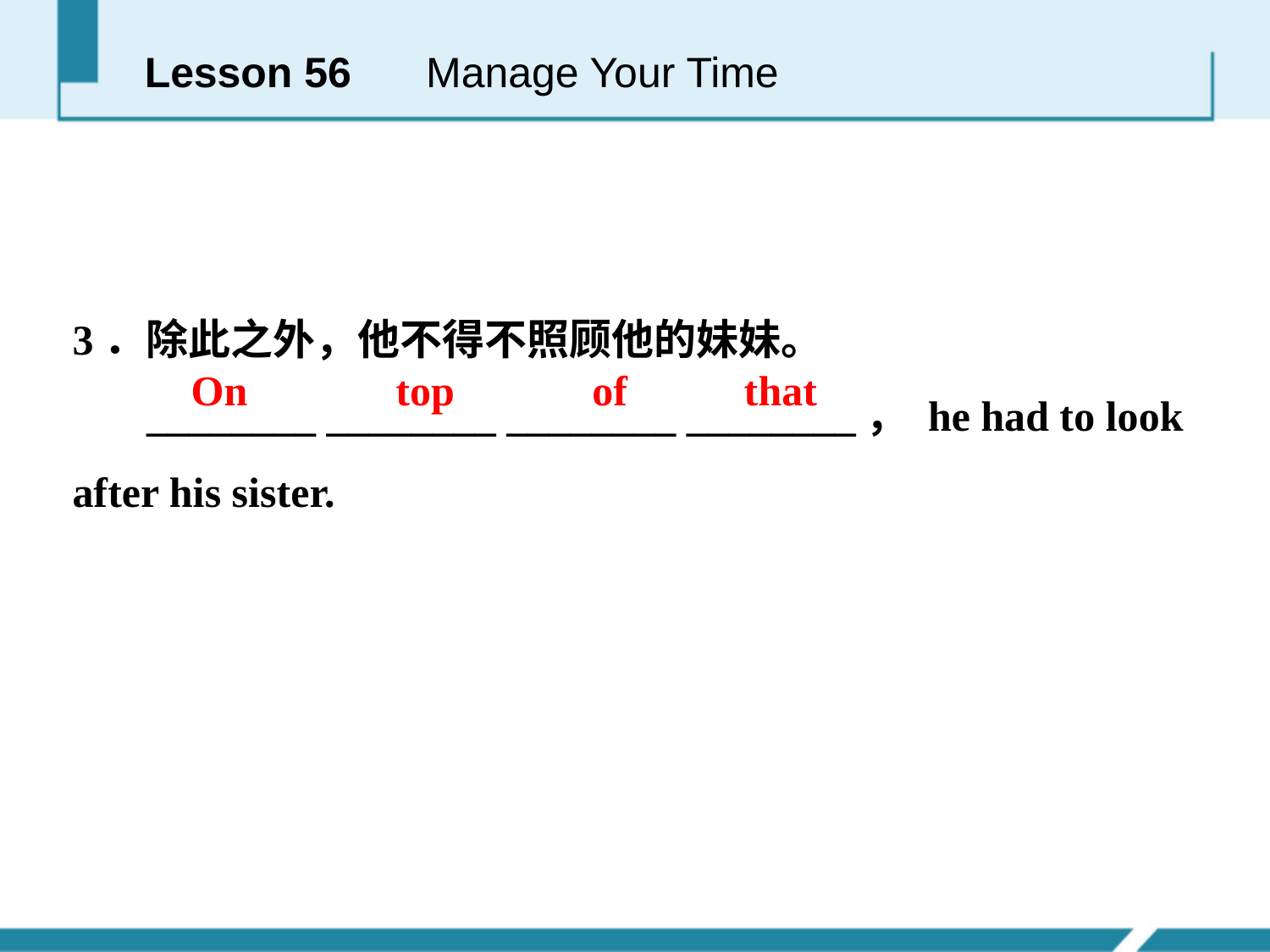

Lesson 56 　Manage Your Time
3．除此之外，他不得不照顾他的妹妹。
       ________ ________ ________ ________， he had to look after his sister.
On              top             of           that